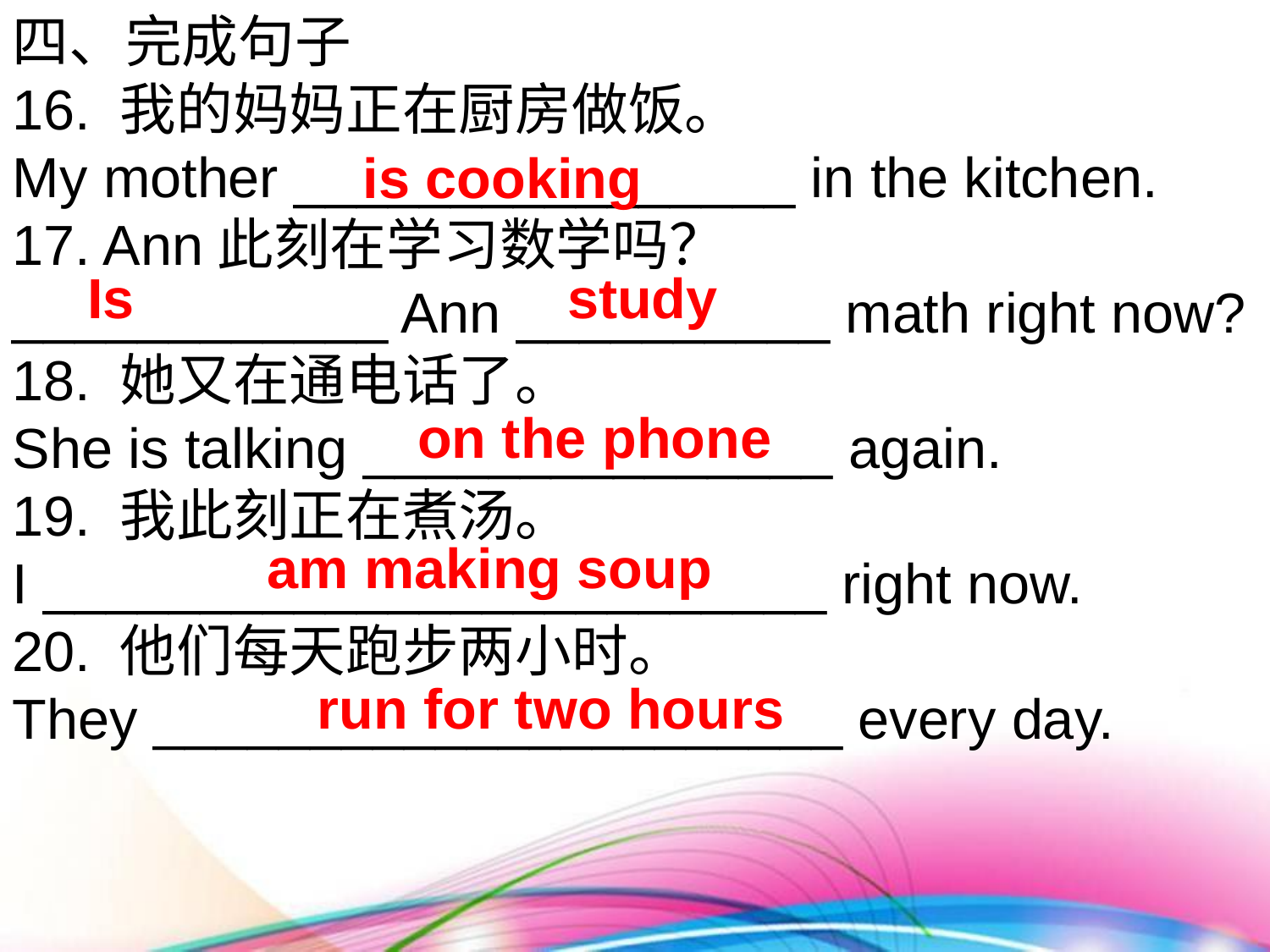

四、完成句子
16. 我的妈妈正在厨房做饭。
My mother ________________ in the kitchen.
17. Ann此刻在学习数学吗？
____________ Ann __________ math right now?
18. 她又在通电话了。
She is talking _______________ again.
19. 我此刻正在煮汤。
I _________________________ right now.
20. 他们每天跑步两小时。
They ______________________ every day.

 is cooking
Is
study
on the phone
am making soup
run for two hours